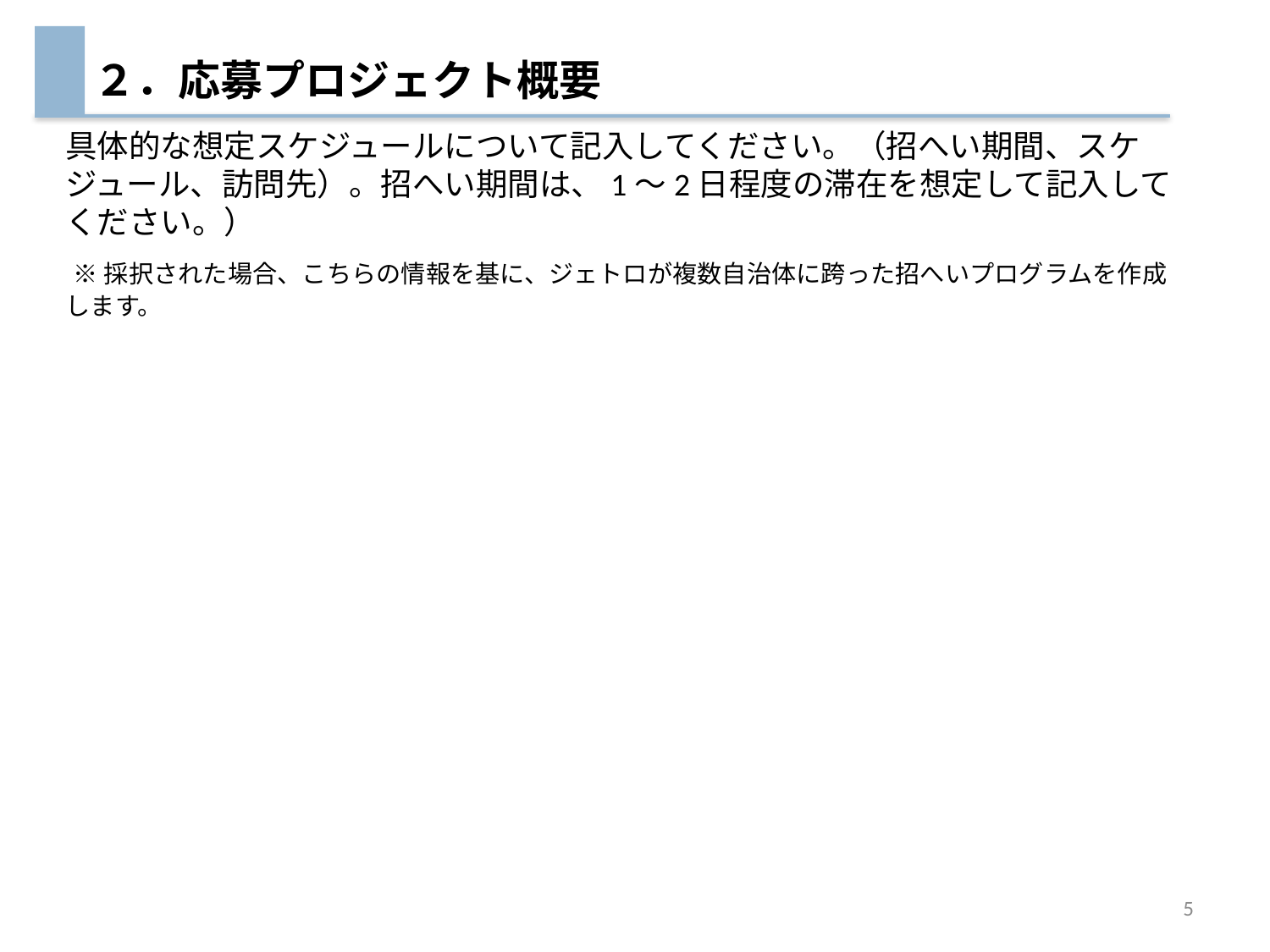

# ２．応募プロジェクト概要
具体的な想定スケジュールについて記入してください。（招へい期間、スケジュール、訪問先）。招へい期間は、1～2日程度の滞在を想定して記入してください。）
 ※採択された場合、こちらの情報を基に、ジェトロが複数自治体に跨った招へいプログラムを作成します。

5